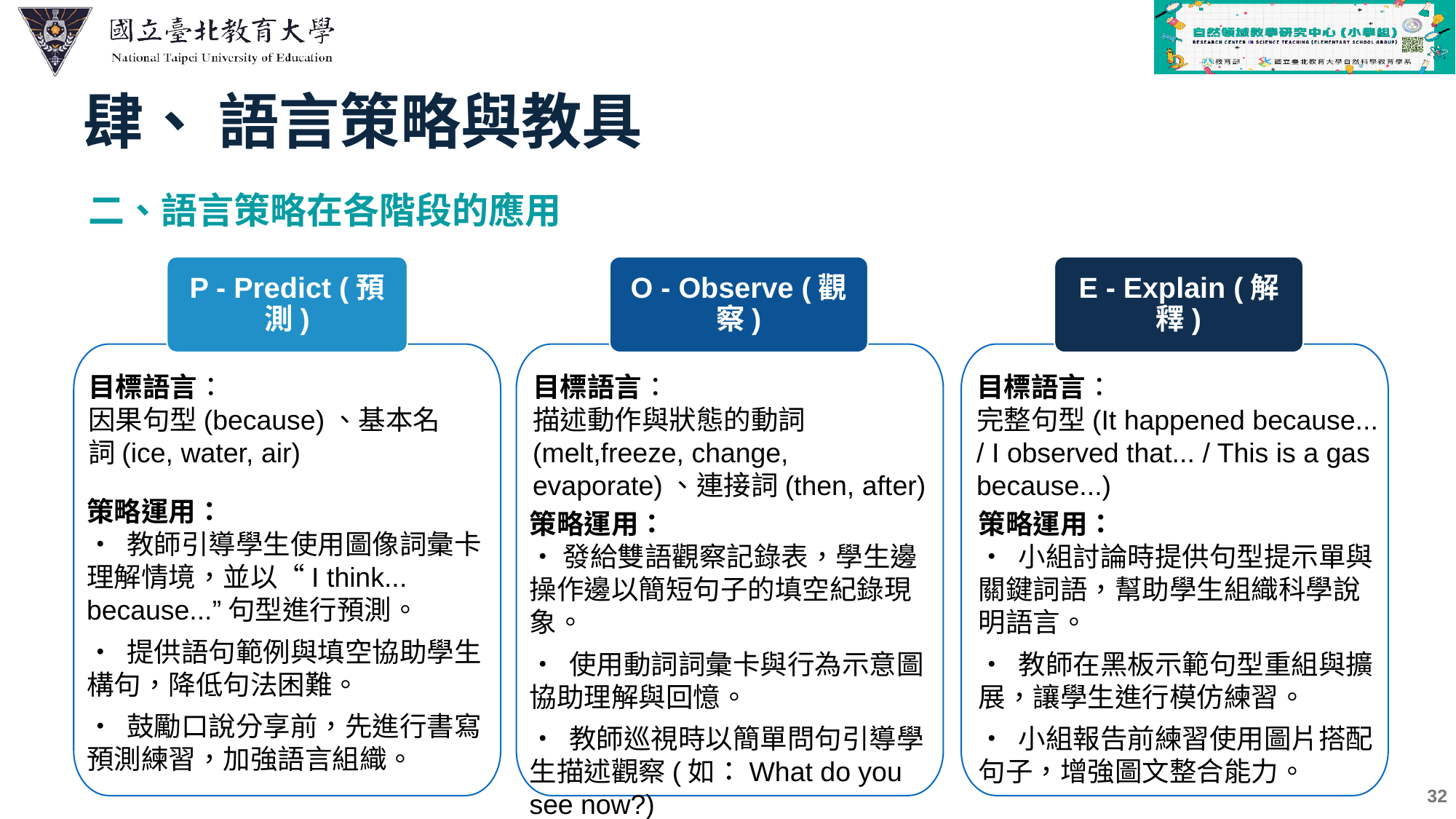

肆、 語言策略與教具
二、語言策略在各階段的應用
P - Predict (預測)
O - Observe (觀察)
E - Explain (解釋)

目標語言：
因果句型(because)、基本名詞(ice, water, air)
目標語言：
完整句型(It happened because... / I observed that... / This is a gas because...)
目標語言：
描述動作與狀態的動詞(melt,freeze, change, evaporate)、連接詞(then, after)
策略運用：
• 教師引導學生使用圖像詞彙卡理解情境，並以“I think... because...”句型進行預測。
• 提供語句範例與填空協助學生構句，降低句法困難。
• 鼓勵口說分享前，先進行書寫預測練習，加強語言組織。
策略運用：
•發給雙語觀察記錄表，學生邊操作邊以簡短句子的填空紀錄現象。
• 使用動詞詞彙卡與行為示意圖協助理解與回憶。
• 教師巡視時以簡單問句引導學生描述觀察(如：What do you see now?)
策略運用：
• 小組討論時提供句型提示單與關鍵詞語，幫助學生組織科學說明語言。
• 教師在黑板示範句型重組與擴展，讓學生進行模仿練習。
• 小組報告前練習使用圖片搭配句子，增強圖文整合能力。
32